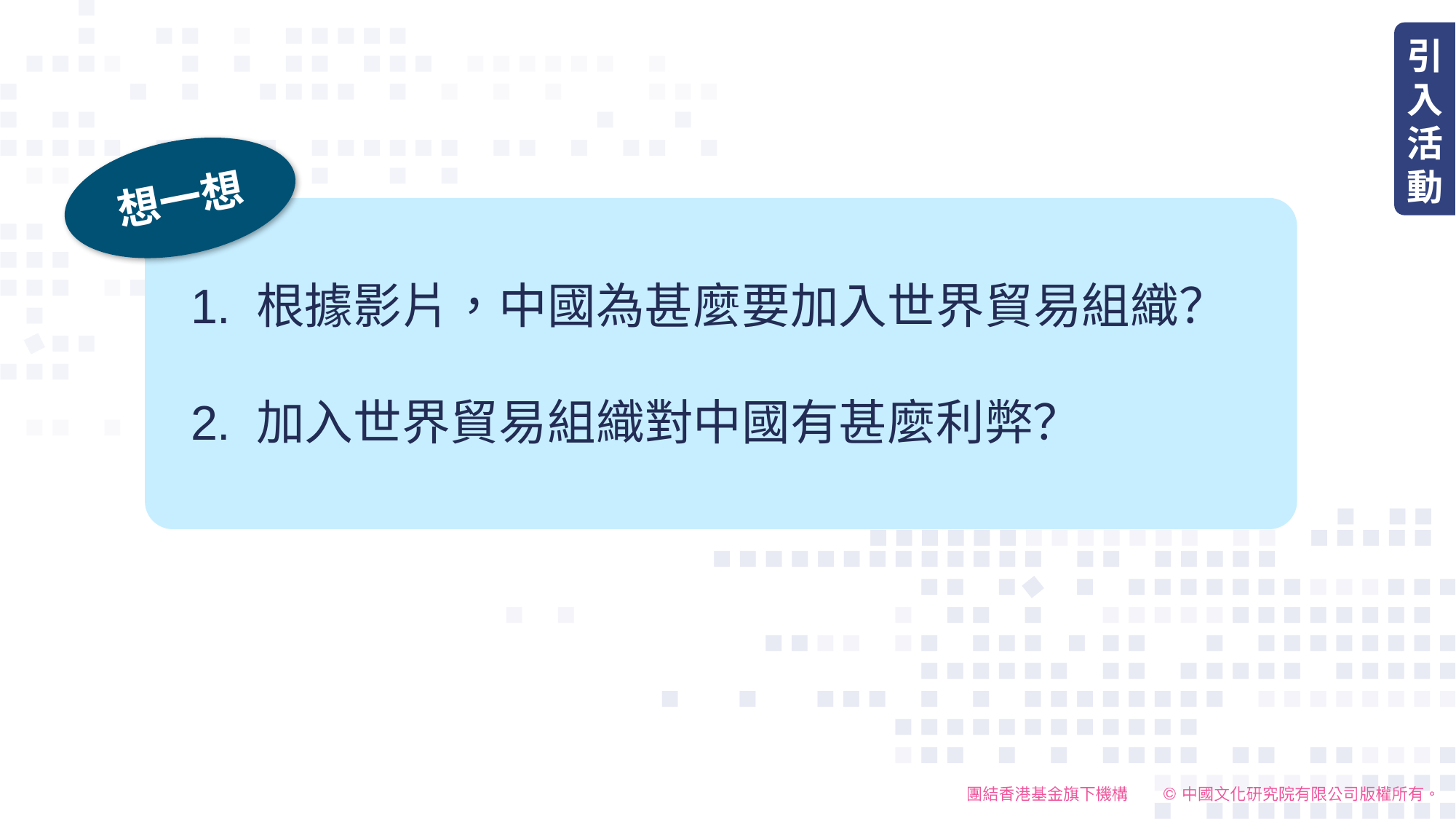

引入活動

想一想

1. 根據影片，中國為甚麼要加入世界貿易組織？

2. 加入世界貿易組織對中國有甚麼利弊？